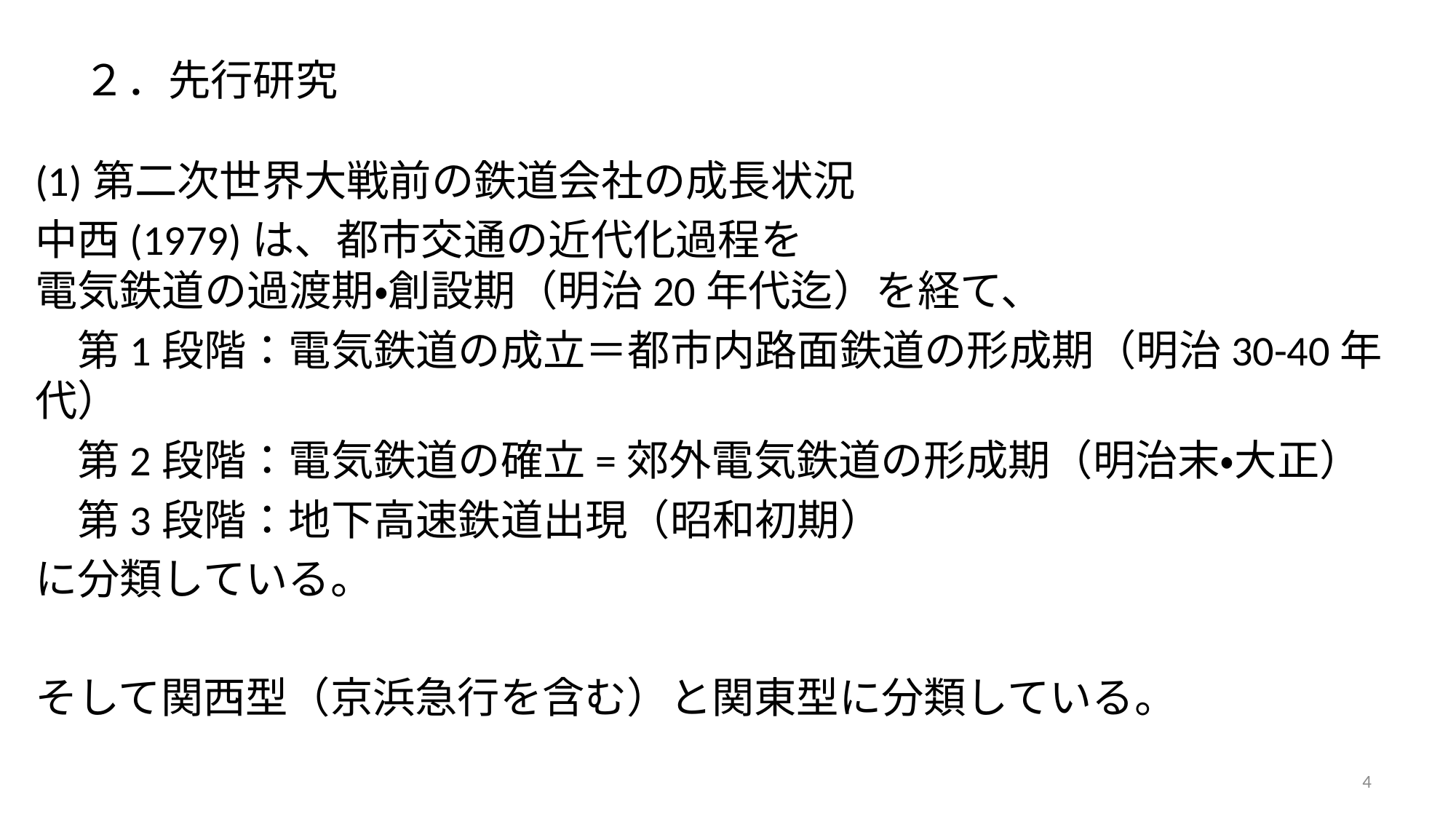

# ２．先行研究
(1)第二次世界大戦前の鉄道会社の成長状況
中西(1979)は、都市交通の近代化過程を
電気鉄道の過渡期・創設期（明治20年代迄）を経て、
　第1段階：電気鉄道の成立＝都市内路面鉄道の形成期（明治30-40年代）
　第2段階：電気鉄道の確立=郊外電気鉄道の形成期（明治末・大正）
　第3段階：地下高速鉄道出現（昭和初期）
に分類している。

そして関西型（京浜急行を含む）と関東型に分類している。

4